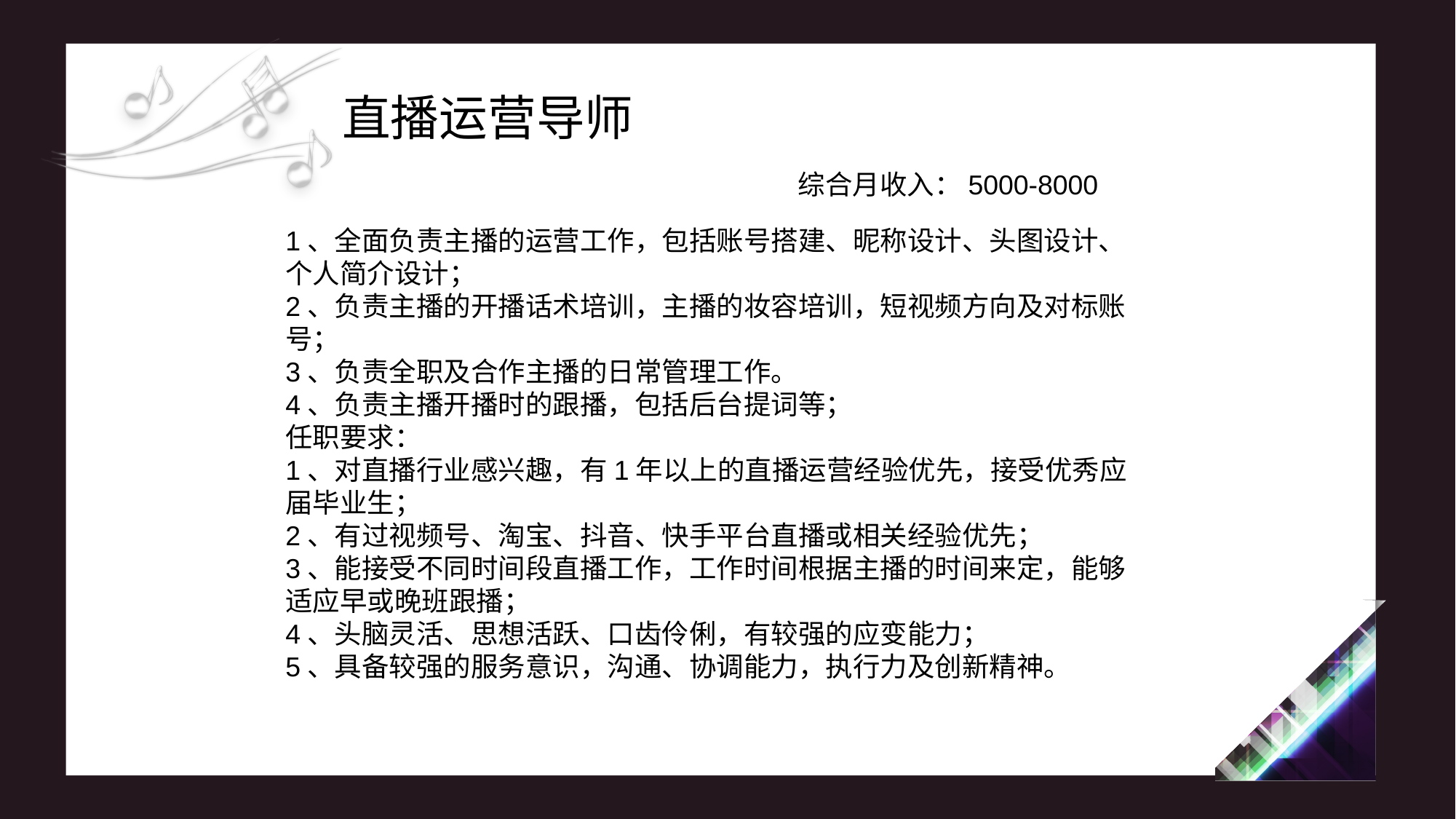

直播运营导师
综合月收入：5000-8000
1、全面负责主播的运营工作，包括账号搭建、昵称设计、头图设计、个人简介设计；
2、负责主播的开播话术培训，主播的妆容培训，短视频方向及对标账号；
3、负责全职及合作主播的日常管理工作。
4、负责主播开播时的跟播，包括后台提词等；
任职要求：
1、对直播行业感兴趣，有1年以上的直播运营经验优先，接受优秀应届毕业生；
2、有过视频号、淘宝、抖音、快手平台直播或相关经验优先；
3、能接受不同时间段直播工作，工作时间根据主播的时间来定，能够适应早或晚班跟播；
4、头脑灵活、思想活跃、口齿伶俐，有较强的应变能力；
5、具备较强的服务意识，沟通、协调能力，执行力及创新精神。